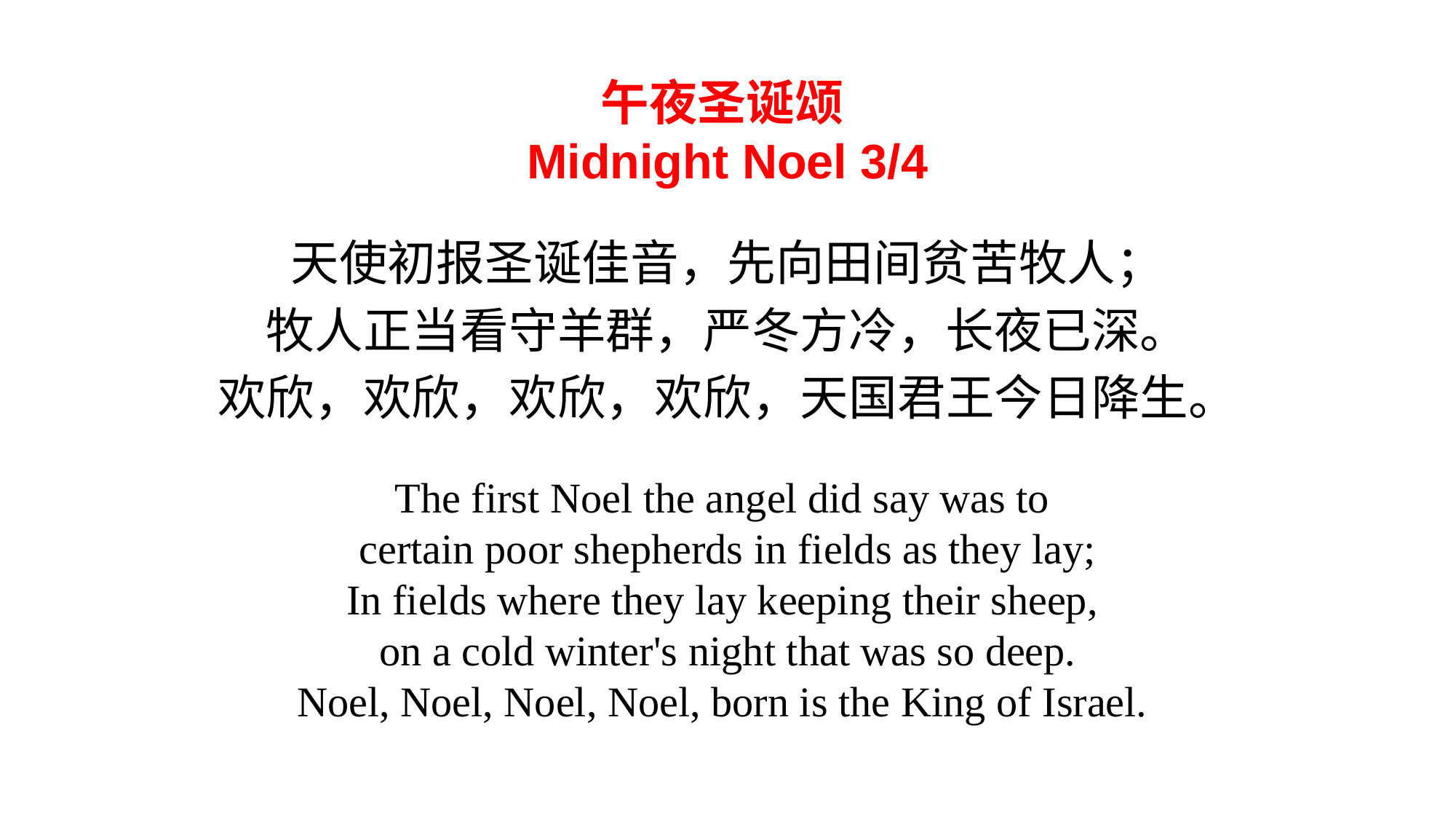

午夜圣诞颂
Midnight Noel 3/4
天使初报圣诞佳音，先向田间贫苦牧人；
牧人正当看守羊群，严冬方冷，长夜已深。
欢欣，欢欣，欢欣，欢欣，天国君王今日降生。

The first Noel the angel did say was to
certain poor shepherds in fields as they lay;
In fields where they lay keeping their sheep,
on a cold winter's night that was so deep.
Noel, Noel, Noel, Noel, born is the King of Israel.